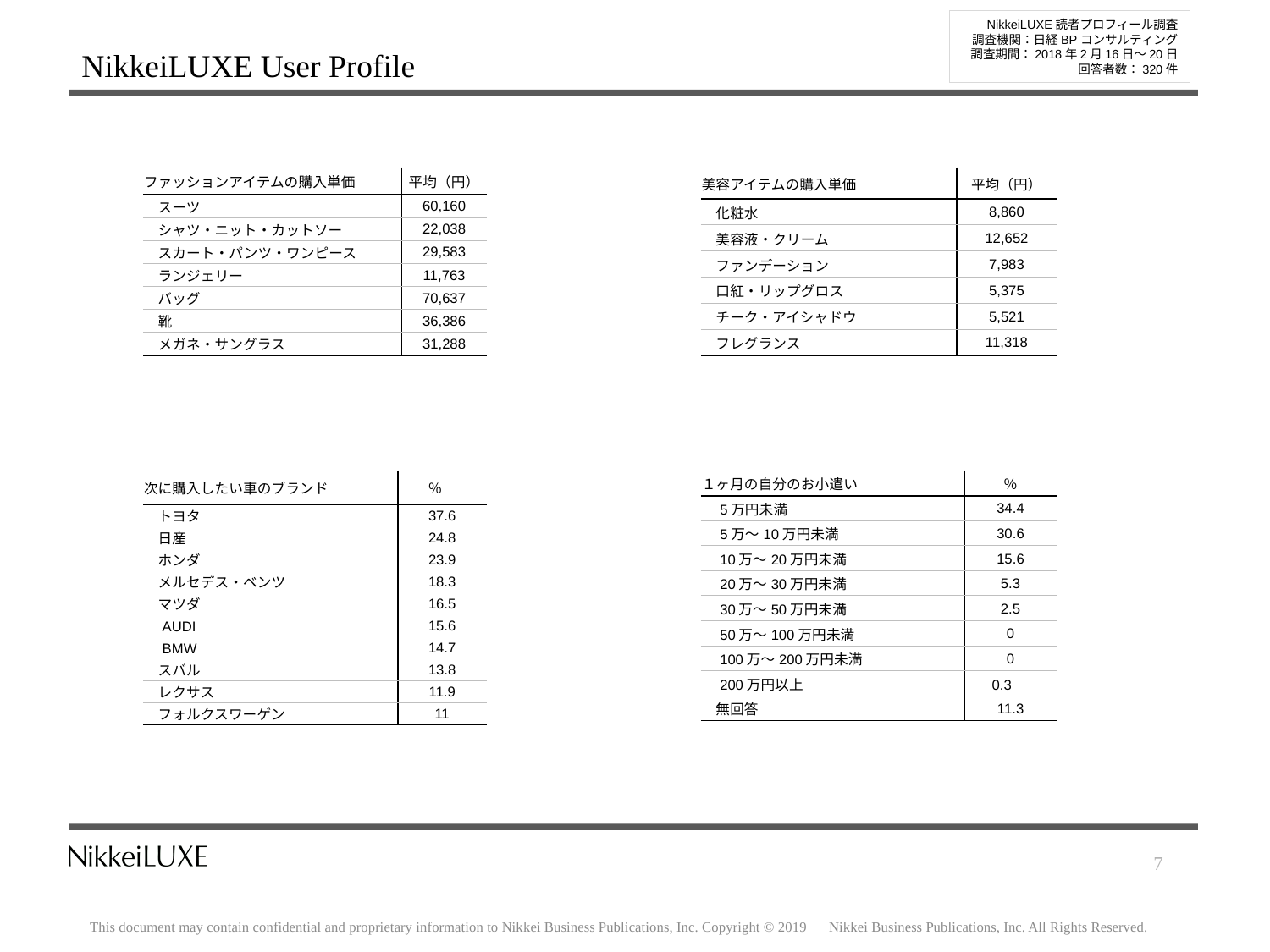

NikkeiLUXE読者プロフィール調査
調査機関：日経BPコンサルティング
調査期間：2018年2月16日～20日
回答者数：320件
NikkeiLUXE User Profile
| ファッションアイテムの購入単価 | 平均（円） |
| --- | --- |
| スーツ | 60,160 |
| シャツ・ニット・カットソー | 22,038 |
| スカート・パンツ・ワンピース | 29,583 |
| ランジェリー | 11,763 |
| バッグ | 70,637 |
| 靴 | 36,386 |
| メガネ・サングラス | 31,288 |
| 美容アイテムの購入単価 | 平均（円） |
| --- | --- |
| 化粧水 | 8,860 |
| 美容液・クリーム | 12,652 |
| ファンデーション | 7,983 |
| 口紅・リップグロス | 5,375 |
| チーク・アイシャドウ | 5,521 |
| フレグランス | 11,318 |
| 次に購入したい車のブランド | ％ |
| --- | --- |
| トヨタ | 37.6 |
| 日産 | 24.8 |
| ホンダ | 23.9 |
| メルセデス・ベンツ | 18.3 |
| マツダ | 16.5 |
| AUDI | 15.6 |
| BMW | 14.7 |
| スバル | 13.8 |
| レクサス | 11.9 |
| フォルクスワーゲン | 11 |
| １ヶ月の自分のお小遣い | ％ |
| --- | --- |
| 5万円未満 | 34.4 |
| 5万〜10万円未満 | 30.6 |
| 10万〜20万円未満 | 15.6 |
| 20万〜30万円未満 | 5.3 |
| 30万〜50万円未満 | 2.5 |
| 50万〜100万円未満 | 0 |
| 100万〜200万円未満 | 0 |
| 200万円以上 | 0.3 |
| 無回答 | 11.3 |
7
This document may contain confidential and proprietary information to Nikkei Business Publications, Inc. Copyright © 2019　Nikkei Business Publications, Inc. All Rights Reserved.